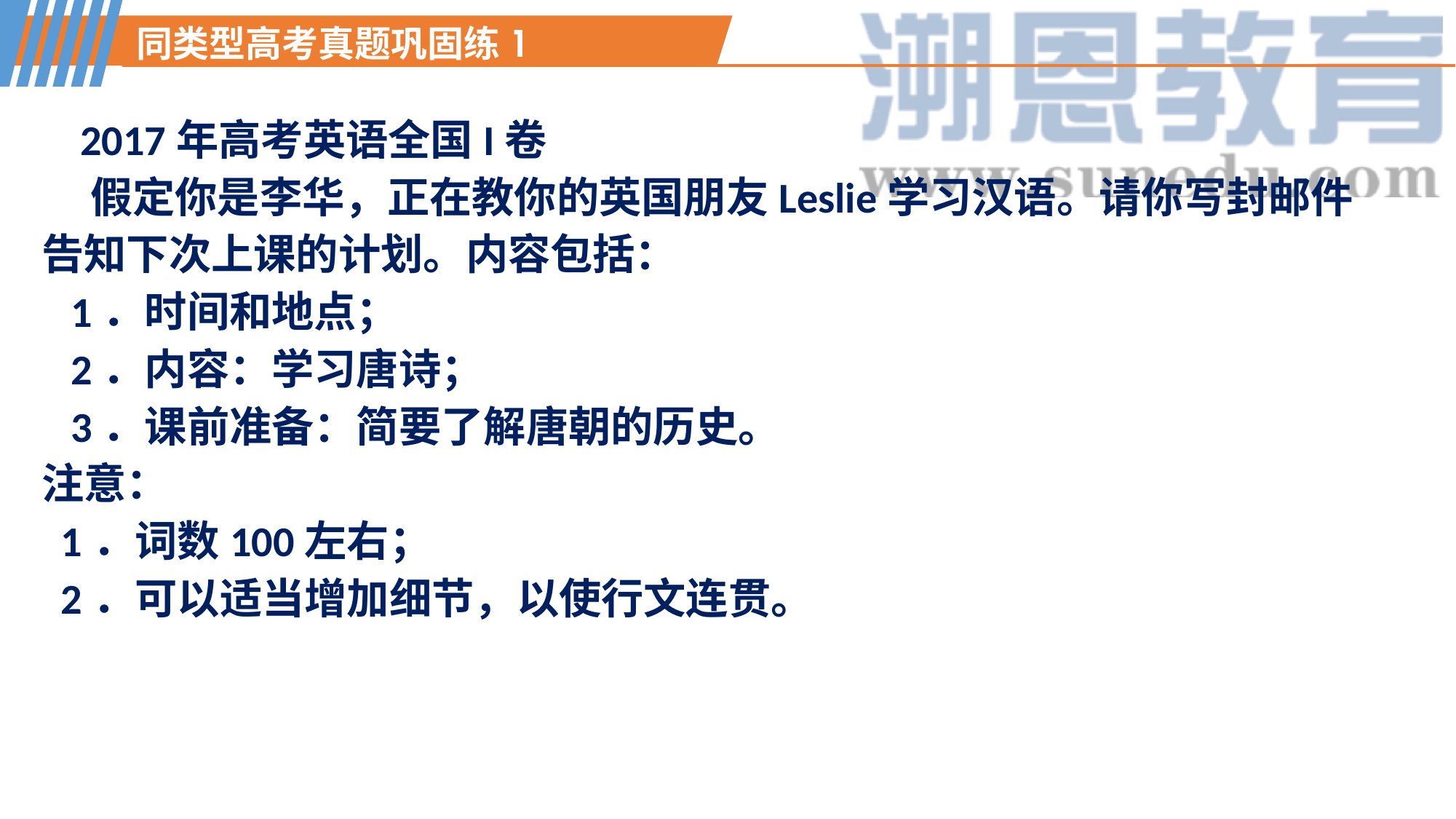

同类型高考真题巩固练1
    2017年高考英语全国I卷
    假定你是李华，正在教你的英国朋友Leslie学习汉语。请你写封邮件告知下次上课的计划。内容包括：
   1．时间和地点；
   2．内容：学习唐诗；
   3．课前准备：简要了解唐朝的历史。
注意：
  1．词数100左右；
  2．可以适当增加细节，以使行文连贯。